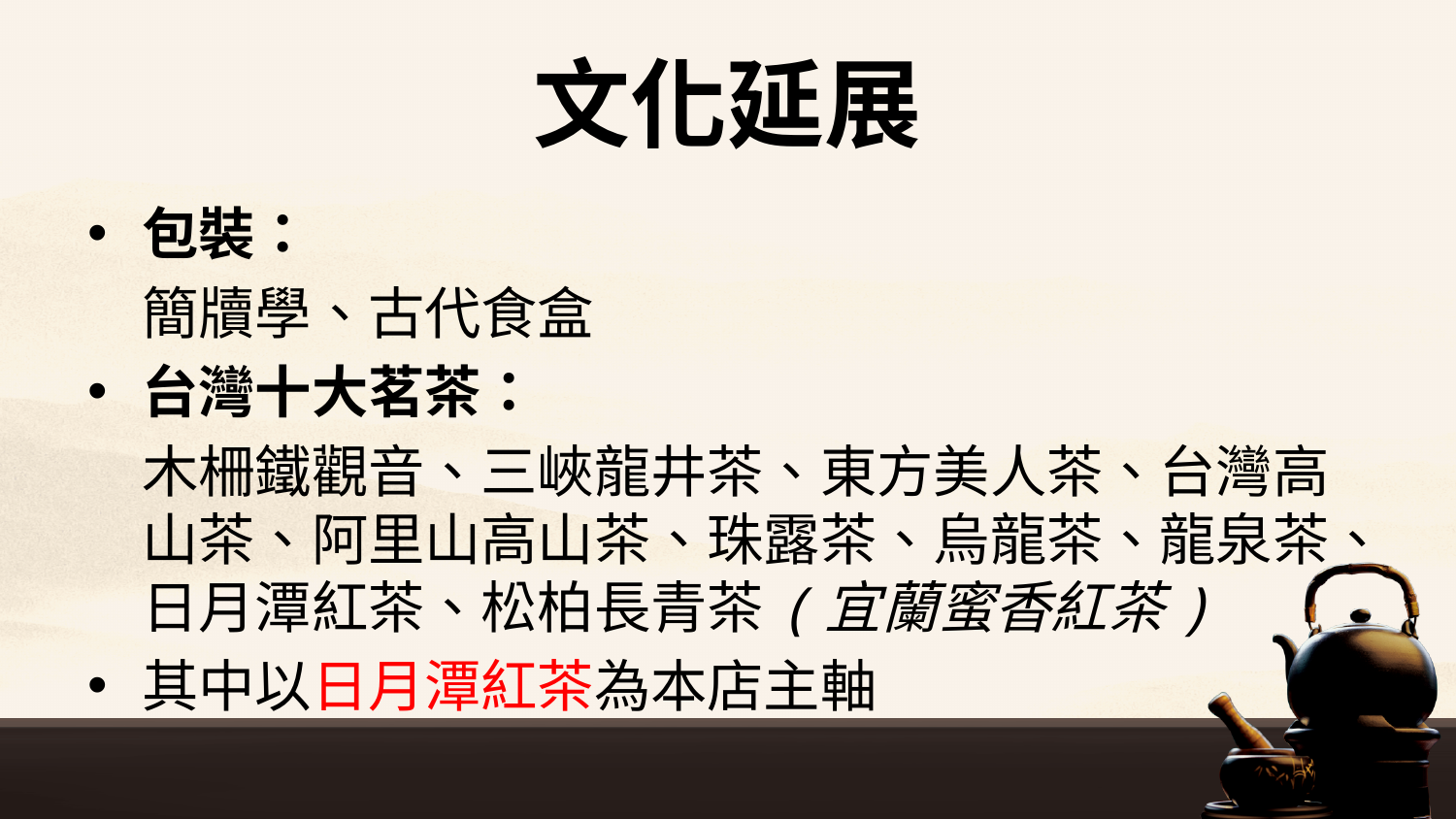

# 文化延展
包裝：
	簡牘學、古代食盒
台灣十大茗茶：
	木柵鐵觀音、三峽龍井茶、東方美人茶、台灣高山茶、阿里山高山茶、珠露茶、烏龍茶、龍泉茶、日月潭紅茶、松柏長青茶(宜蘭蜜香紅茶)
其中以日月潭紅茶為本店主軸